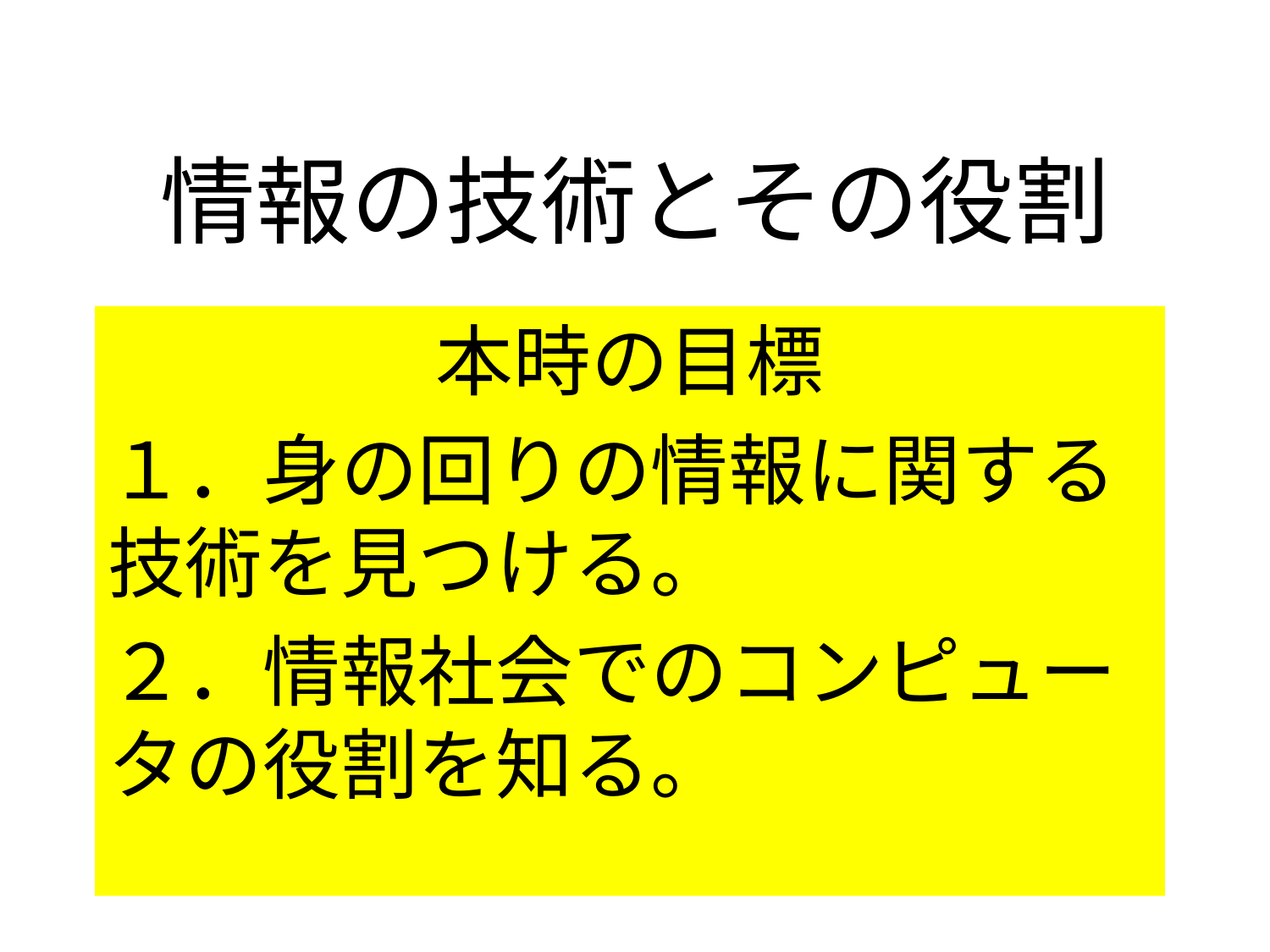

# 情報の技術とその役割
本時の目標
１．身の回りの情報に関する技術を見つける。
２．情報社会でのコンピュータの役割を知る。